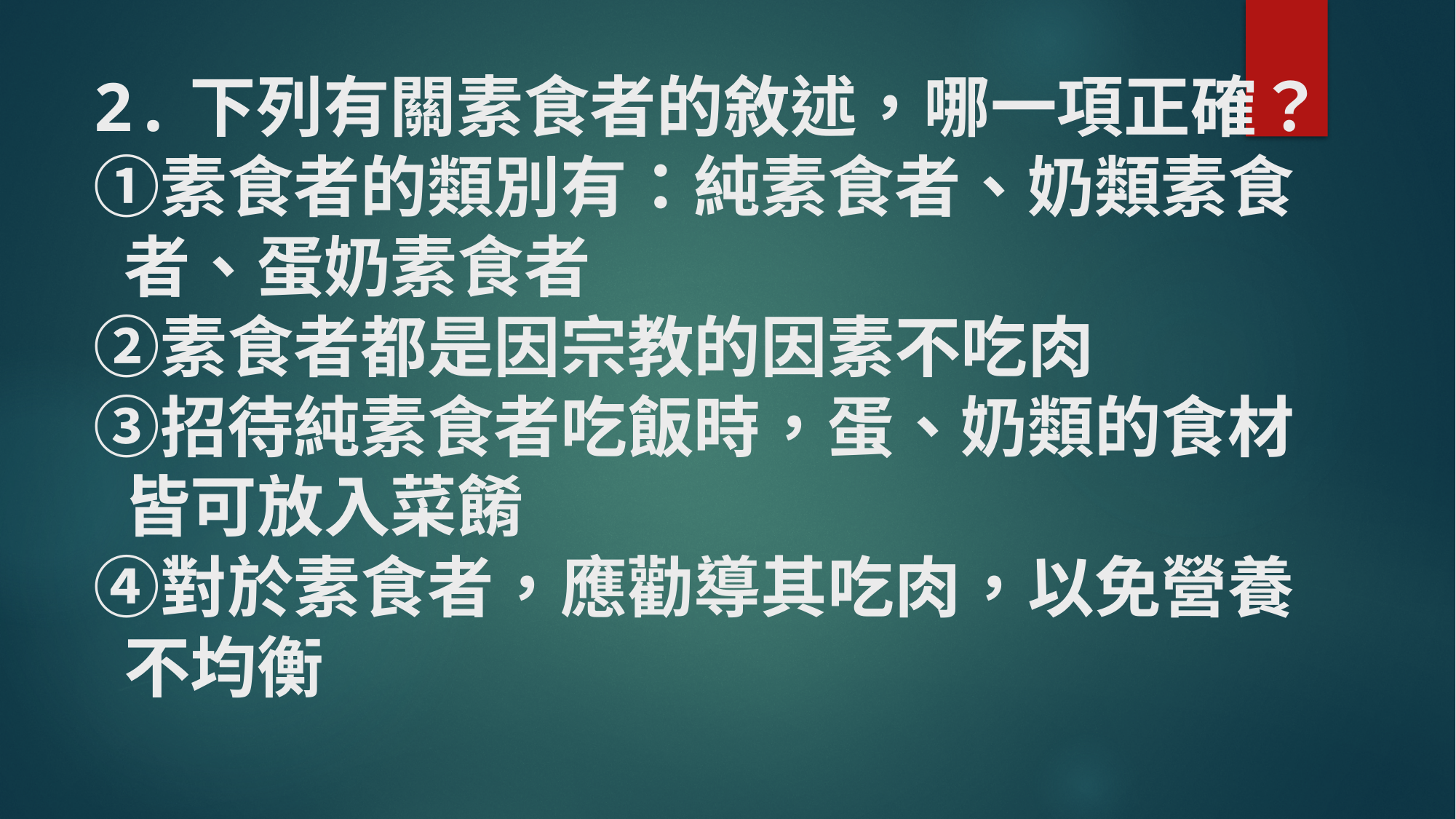

# 2.下列有關素食者的敘述，哪一項正確？ ①素食者的類別有：純素食者、奶類素食 者、蛋奶素食者 ②素食者都是因宗教的因素不吃肉 ③招待純素食者吃飯時，蛋、奶類的食材 皆可放入菜餚 ④對於素食者，應勸導其吃肉，以免營養 不均衡